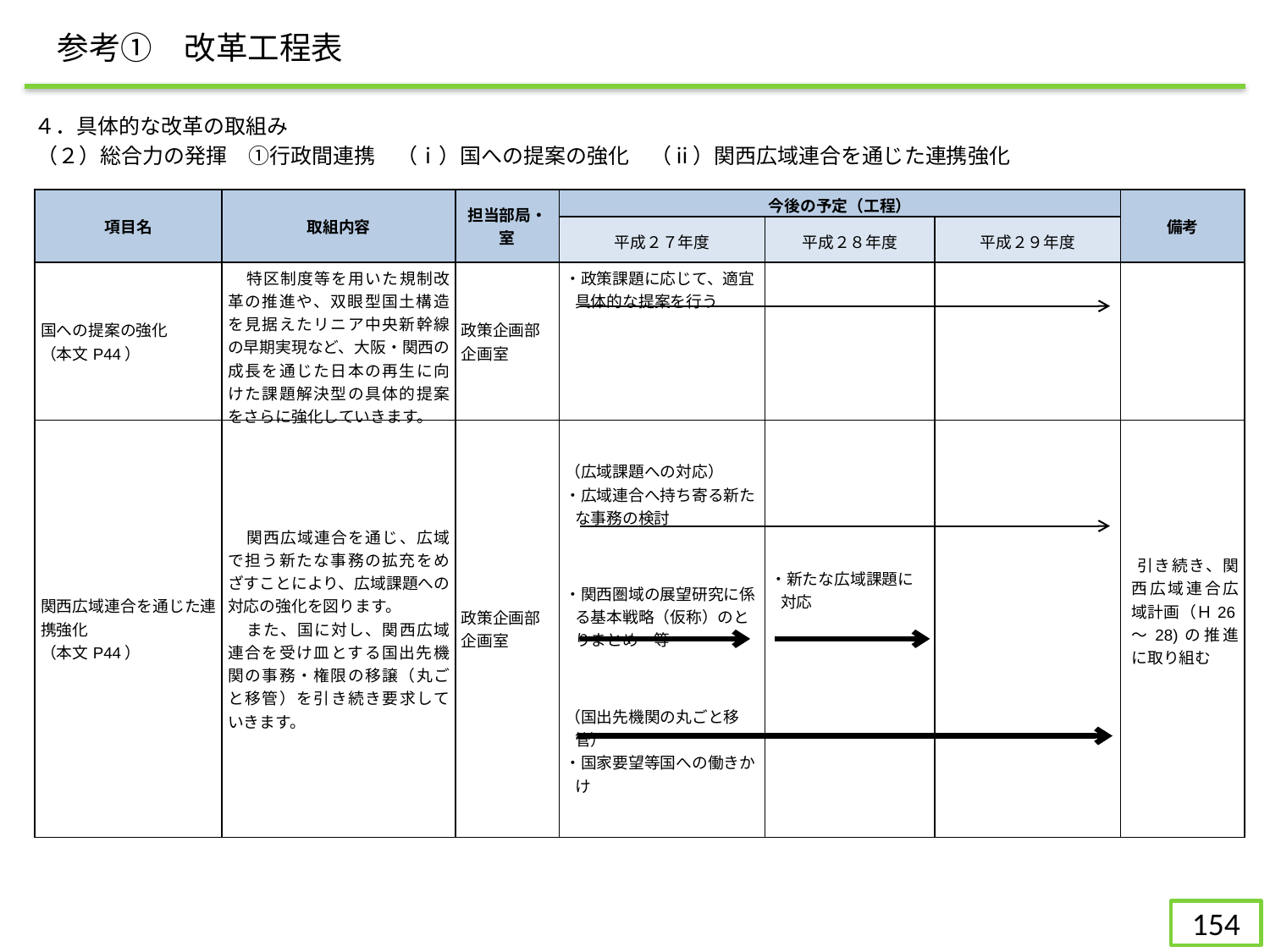

参考①　改革工程表
４．具体的な改革の取組み
（２）総合力の発揮　①行政間連携　（ⅰ）国への提案の強化　（ⅱ）関西広域連合を通じた連携強化
| 項目名 | 取組内容 | 担当部局・室 | 今後の予定（工程） |  |  | 備考 |
| --- | --- | --- | --- | --- | --- | --- |
|  |  |  | 平成２７年度 | 平成２８年度 | 平成２９年度 |  |
| 国への提案の強化 （本文P44） | 特区制度等を用いた規制改革の推進や、双眼型国土構造を見据えたリニア中央新幹線の早期実現など、大阪・関西の成長を通じた日本の再生に向けた課題解決型の具体的提案をさらに強化していきます。 | 政策企画部 企画室 | ・政策課題に応じて、適宜具体的な提案を行う |  |  |  |
| 関西広域連合を通じた連携強化 （本文P44） | 関西広域連合を通じ、広域で担う新たな事務の拡充をめざすことにより、広域課題への対応の強化を図ります。 また、国に対し、関西広域連合を受け皿とする国出先機関の事務・権限の移譲（丸ごと移管）を引き続き要求していきます。 | 政策企画部 企画室 | （広域課題への対応） ・広域連合へ持ち寄る新たな事務の検討   ・関西圏域の展望研究に係る基本戦略（仮称）のとりまとめ　等 （国出先機関の丸ごと移管） ・国家要望等国への働きかけ | ・新たな広域課題に対応 |  | 引き続き、関西広域連合広域計画（Ｈ26～28)の推進に取り組む |

154